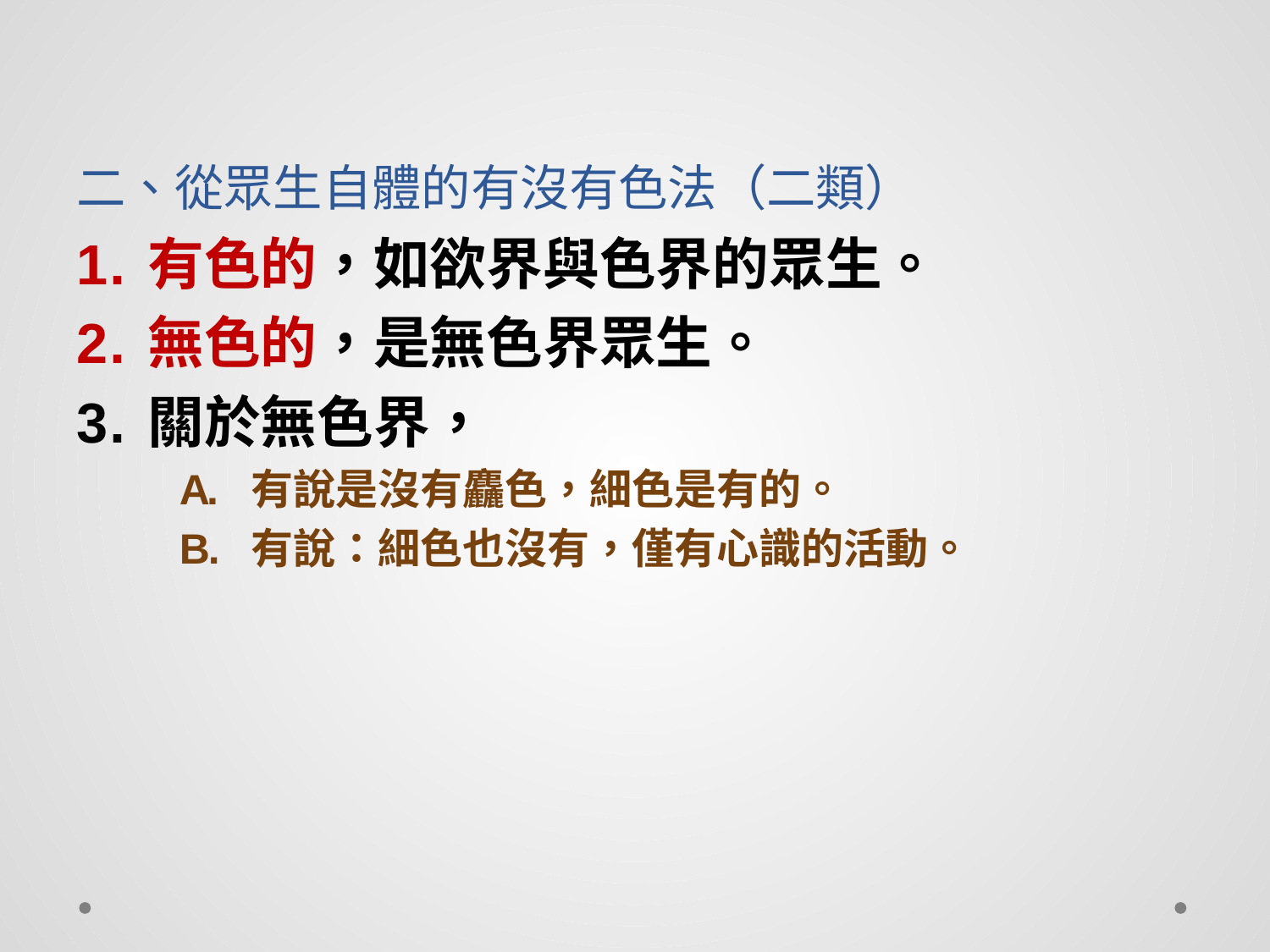

# 二、從眾生自體的有沒有色法（二類）
有色的，如欲界與色界的眾生。
無色的，是無色界眾生。
關於無色界，
有說是沒有麤色，細色是有的。
有說：細色也沒有，僅有心識的活動。